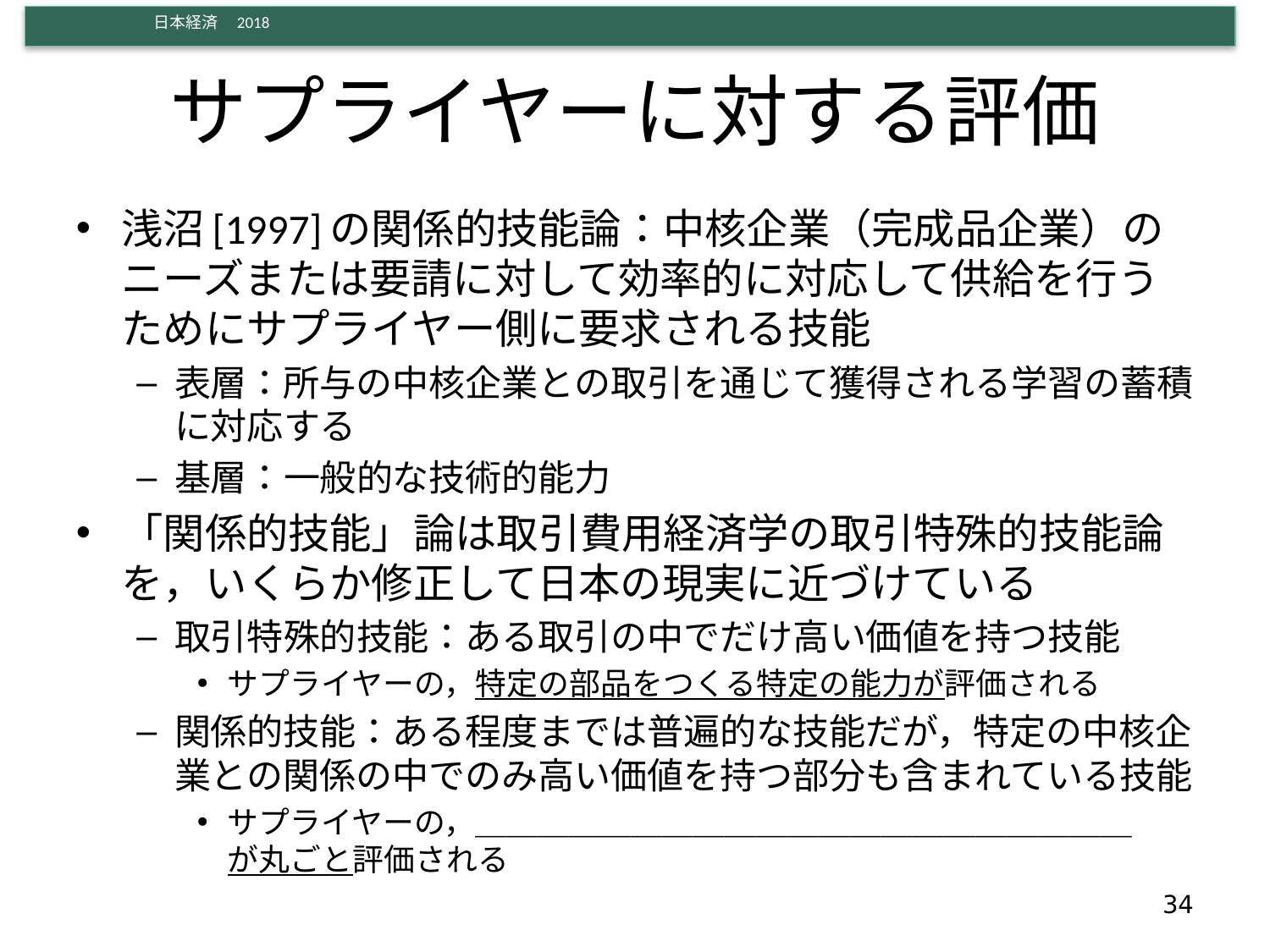

# サプライヤーに対する評価
浅沼[1997]の関係的技能論：中核企業（完成品企業）のニーズまたは要請に対して効率的に対応して供給を行うためにサプライヤー側に要求される技能
表層：所与の中核企業との取引を通じて獲得される学習の蓄積に対応する
基層：一般的な技術的能力
「関係的技能」論は取引費用経済学の取引特殊的技能論を，いくらか修正して日本の現実に近づけている
取引特殊的技能：ある取引の中でだけ高い価値を持つ技能
サプライヤーの，特定の部品をつくる特定の能力が評価される
関係的技能：ある程度までは普遍的な技能だが，特定の中核企業との関係の中でのみ高い価値を持つ部分も含まれている技能
サプライヤーの，＿＿＿＿＿＿＿＿＿＿＿＿＿＿＿＿＿＿＿＿＿
が丸ごと評価される

34